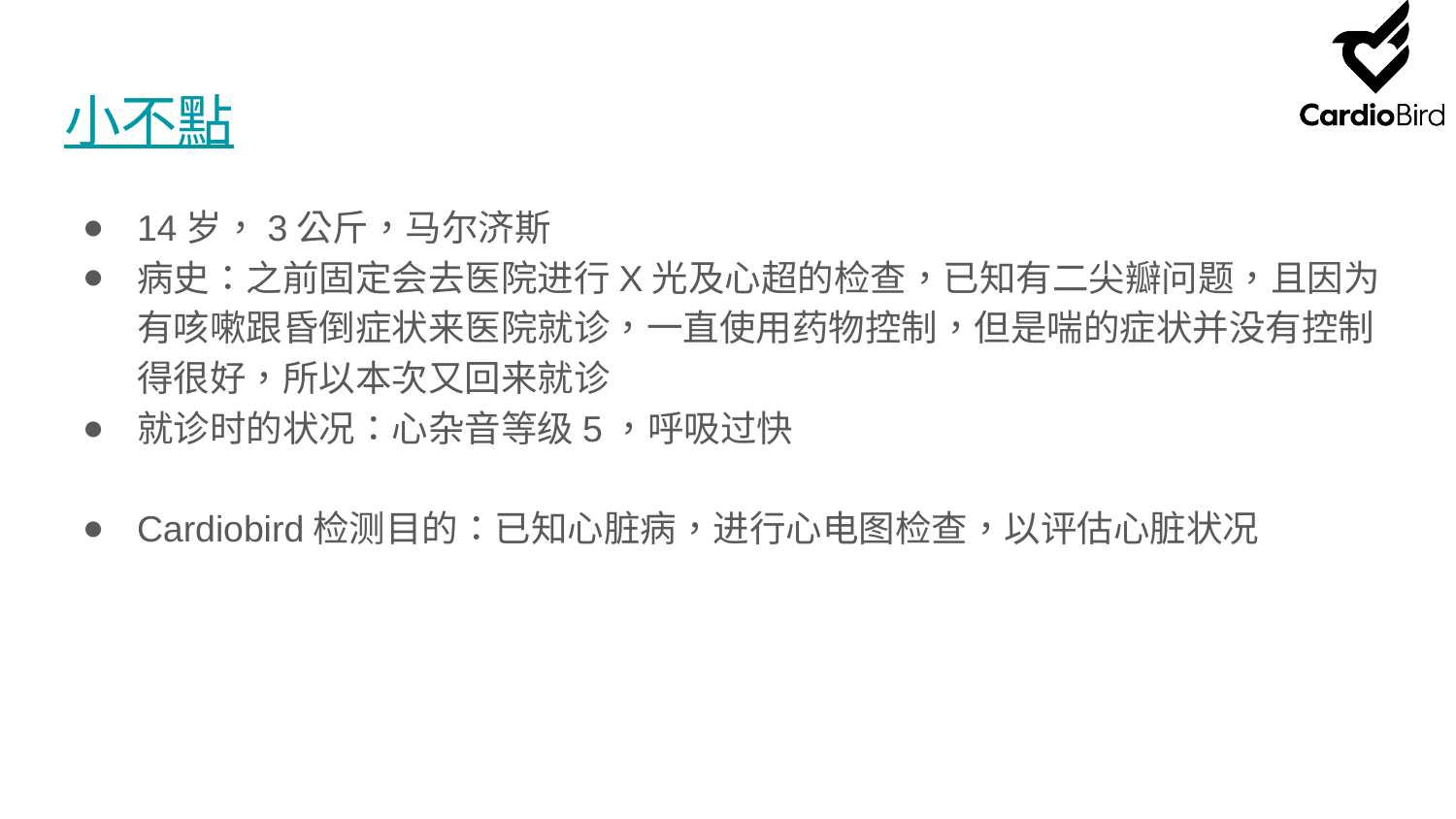

# 小不點

14岁，3公斤，马尔济斯
病史：之前固定会去医院进行X光及心超的检查，已知有二尖瓣问题，且因为有咳嗽跟昏倒症状来医院就诊，一直使用药物控制，但是喘的症状并没有控制得很好，所以本次又回来就诊
就诊时的状况：心杂音等级5，呼吸过快

Cardiobird检测目的：已知心脏病，进行心电图检查，以评估心脏状况